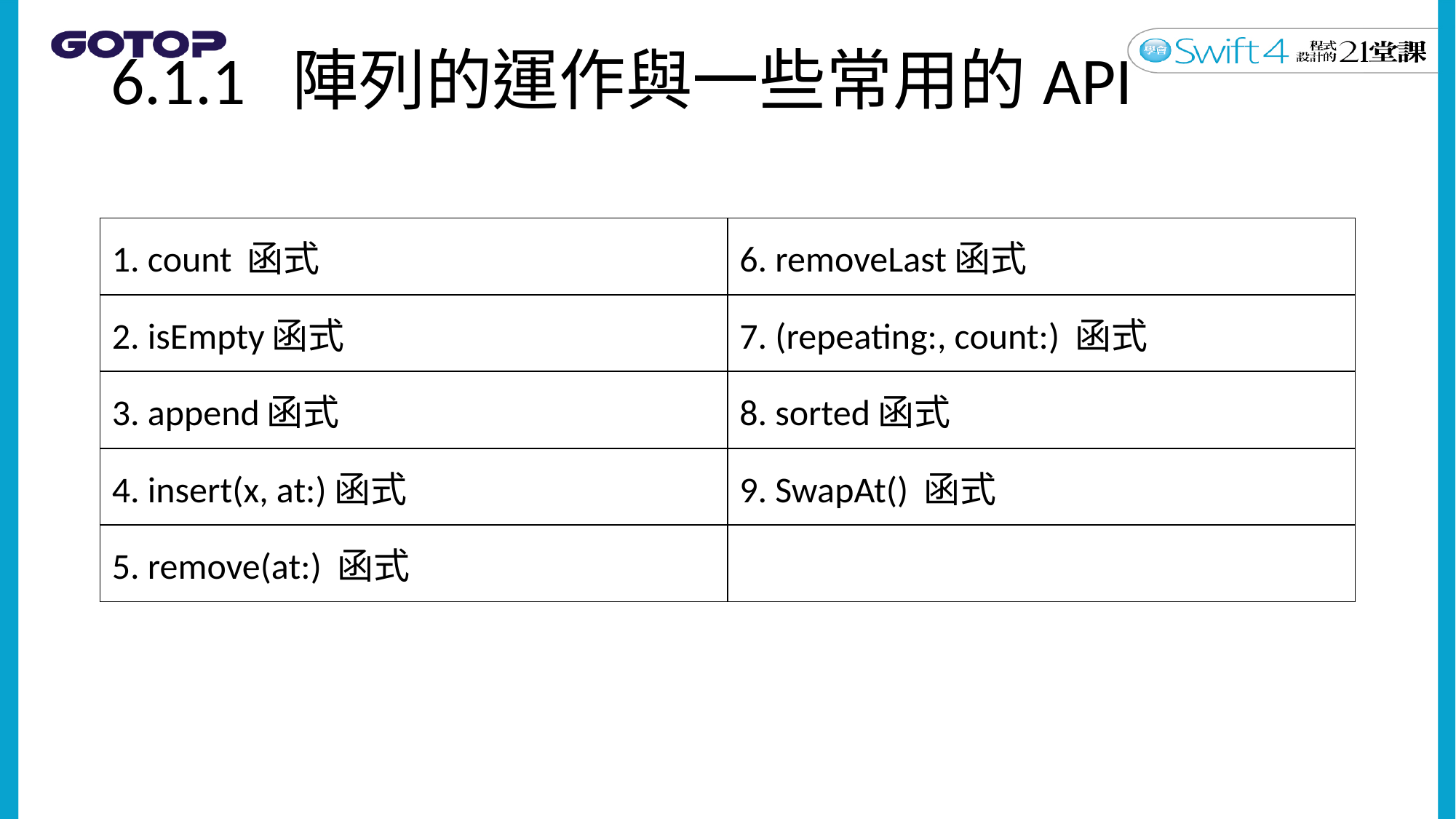

# 6.1.1  陣列的運作與一些常用的API
| 1. count 函式 | 6. removeLast函式 |
| --- | --- |
| 2. isEmpty函式 | 7. (repeating:, count:) 函式 |
| 3. append函式 | 8. sorted函式 |
| 4. insert(x, at:)函式 | 9. SwapAt() 函式 |
| 5. remove(at:) 函式 |  |